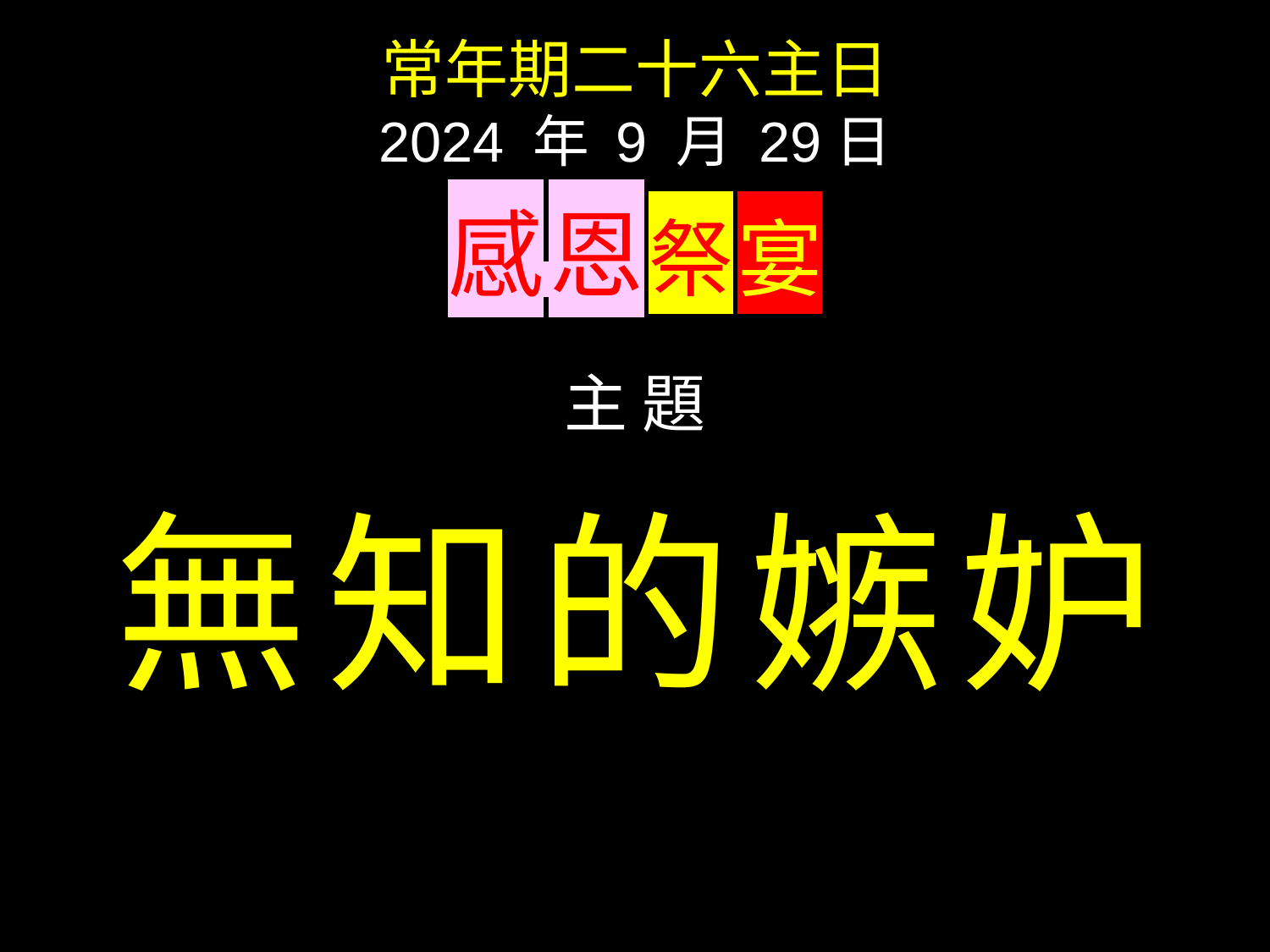

常年期二十六主日
2024 年 9 月 29日
感 恩 祭 宴

主 題
無知的嫉妒